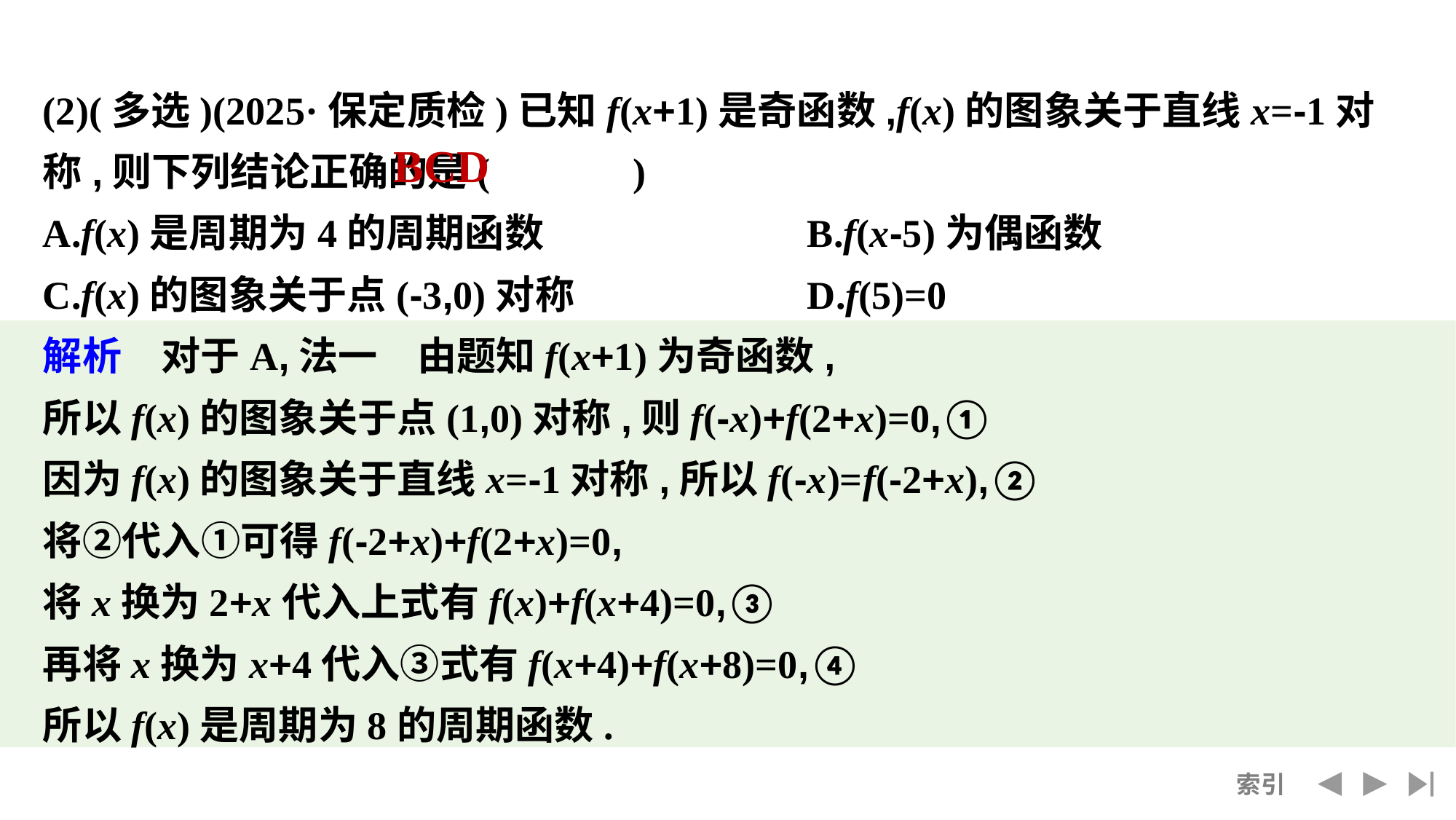

(2)(多选)(2025·保定质检)已知f(x+1)是奇函数,f(x)的图象关于直线x=-1对称,则下列结论正确的是(　     　)
A.f(x)是周期为4的周期函数			B.f(x-5)为偶函数
C.f(x)的图象关于点(-3,0)对称			D.f(5)=0
解析　对于A,法一　由题知f(x+1)为奇函数,
所以f(x)的图象关于点(1,0)对称,则f(-x)+f(2+x)=0,①
因为f(x)的图象关于直线x=-1对称,所以f(-x)=f(-2+x),②
将②代入①可得f(-2+x)+f(2+x)=0,
将x换为2+x代入上式有f(x)+f(x+4)=0,③
再将x换为x+4代入③式有f(x+4)+f(x+8)=0,④
所以f(x)是周期为8的周期函数.
BCD